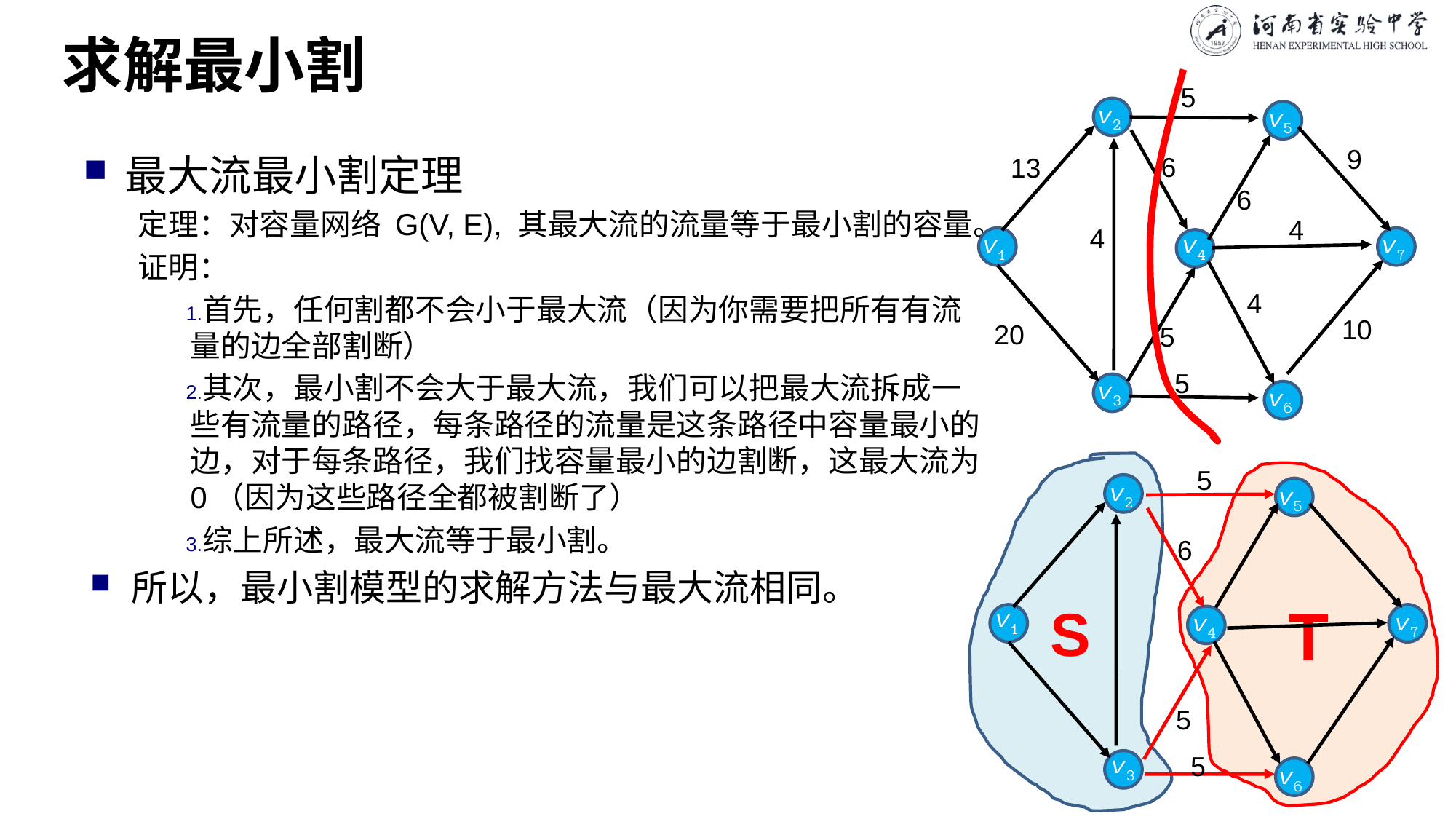

# 求解最小割

5
v2
v5

9
最大流最小割定理
定理：对容量网络 G(V, E), 其最大流的流量等于最小割的容量。
证明：
首先，任何割都不会小于最大流（因为你需要把所有有流量的边全部割断）
其次，最小割不会大于最大流，我们可以把最大流拆成⼀些有流量的路径，每条路径的流量是这条路径中容量最小的边，对于每条路径，我们找容量最小的边割断，这最大流为0（因为这些路径全都被割断了）
综上所述，最大流等于最小割。
所以，最小割模型的求解方法与最大流相同。

6
13
6
4
4
v1
v4
v7

4
10
20
5
5
v3

v6

S
5
T
v2
v5

6
v1
v7
v4

5
v3
5

v6